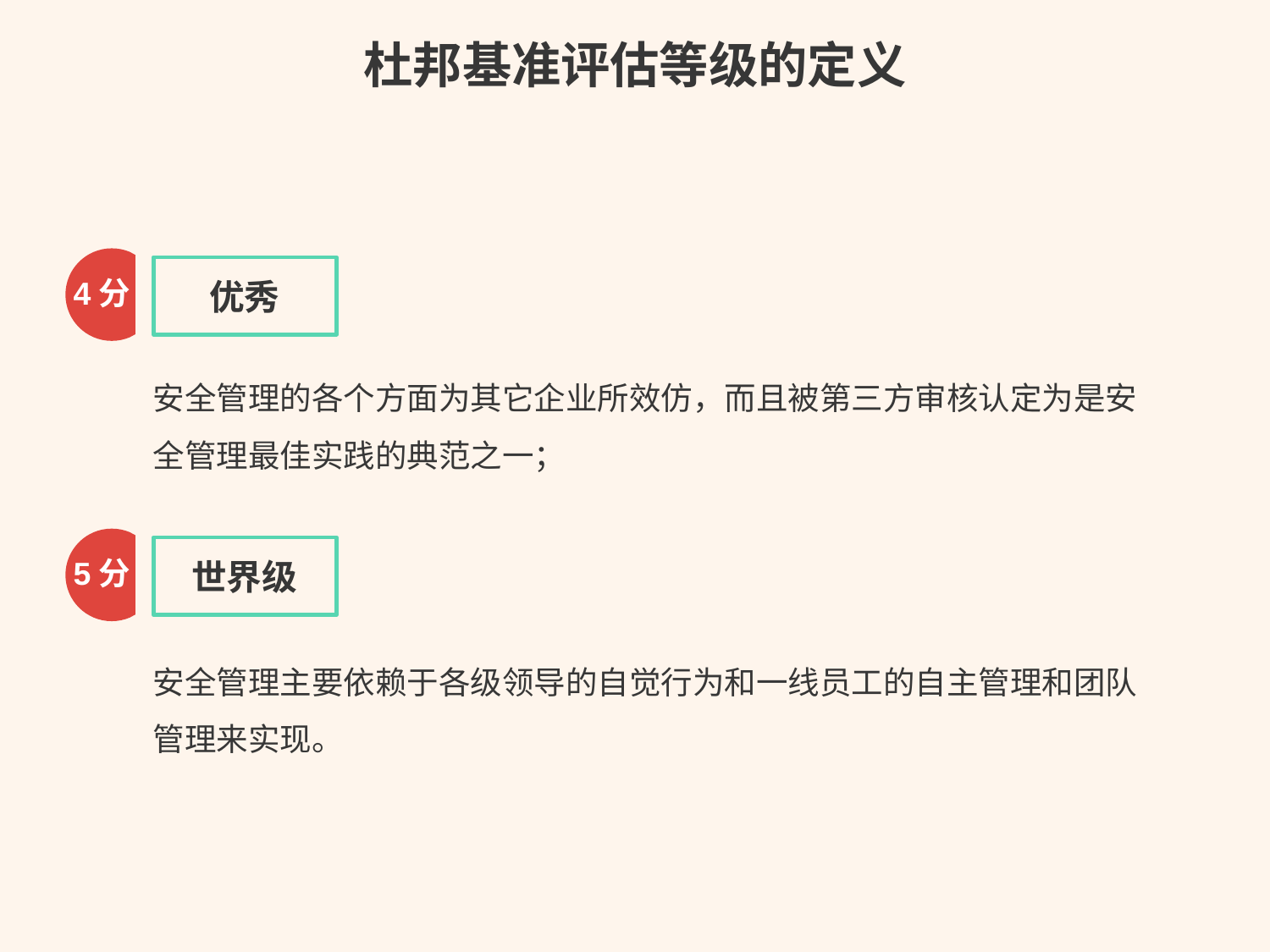

# 杜邦基准评估等级的定义

4分
优秀
安全管理的各个方面为其它企业所效仿，而且被第三方审核认定为是安全管理最佳实践的典范之一；

5分
世界级
安全管理主要依赖于各级领导的自觉行为和一线员工的自主管理和团队管理来实现。